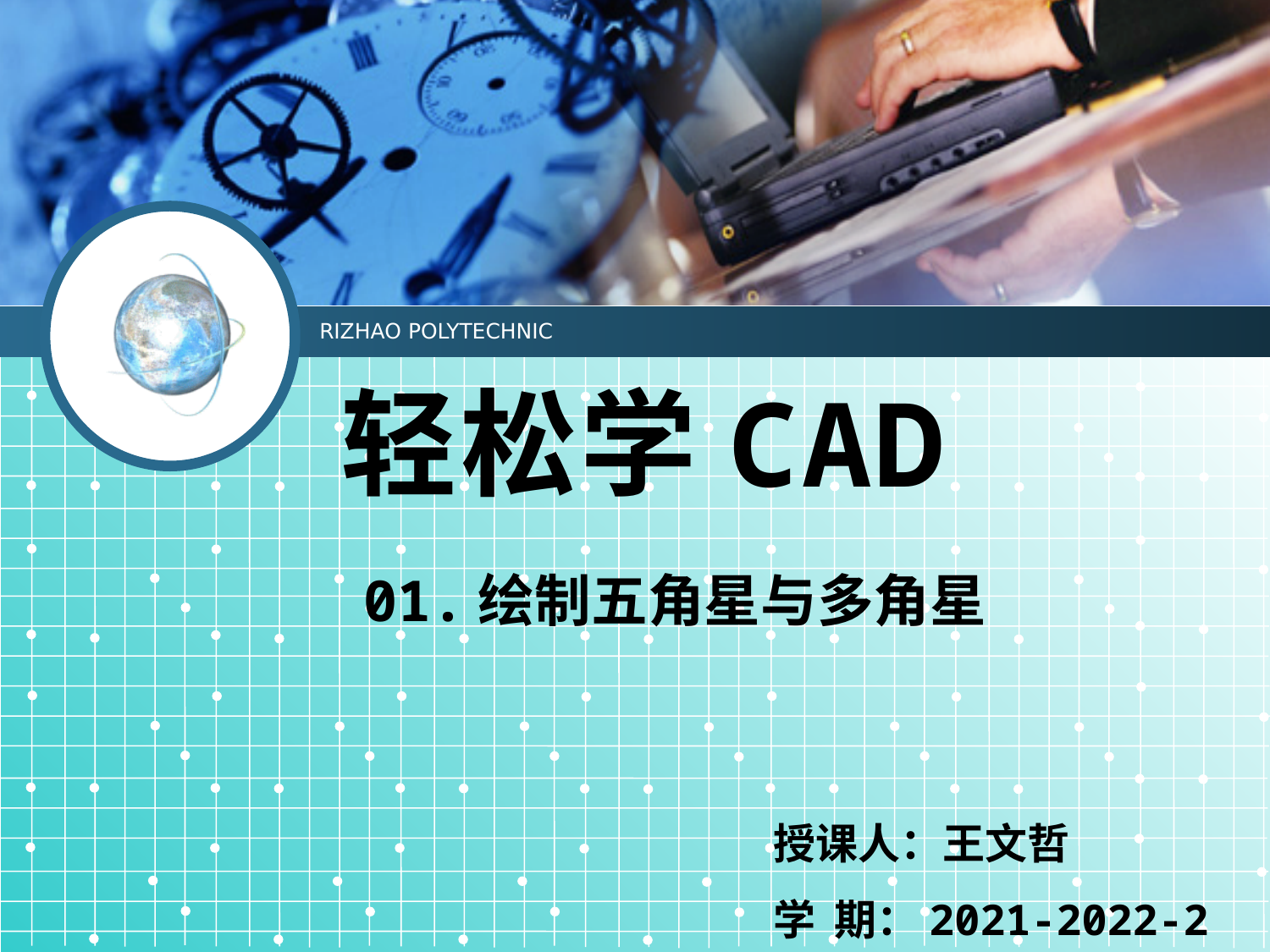

RIZHAO POLYTECHNIC
轻松学CAD
01.绘制五角星与多角星
授课人：王文哲
学  期：2021-2022-2